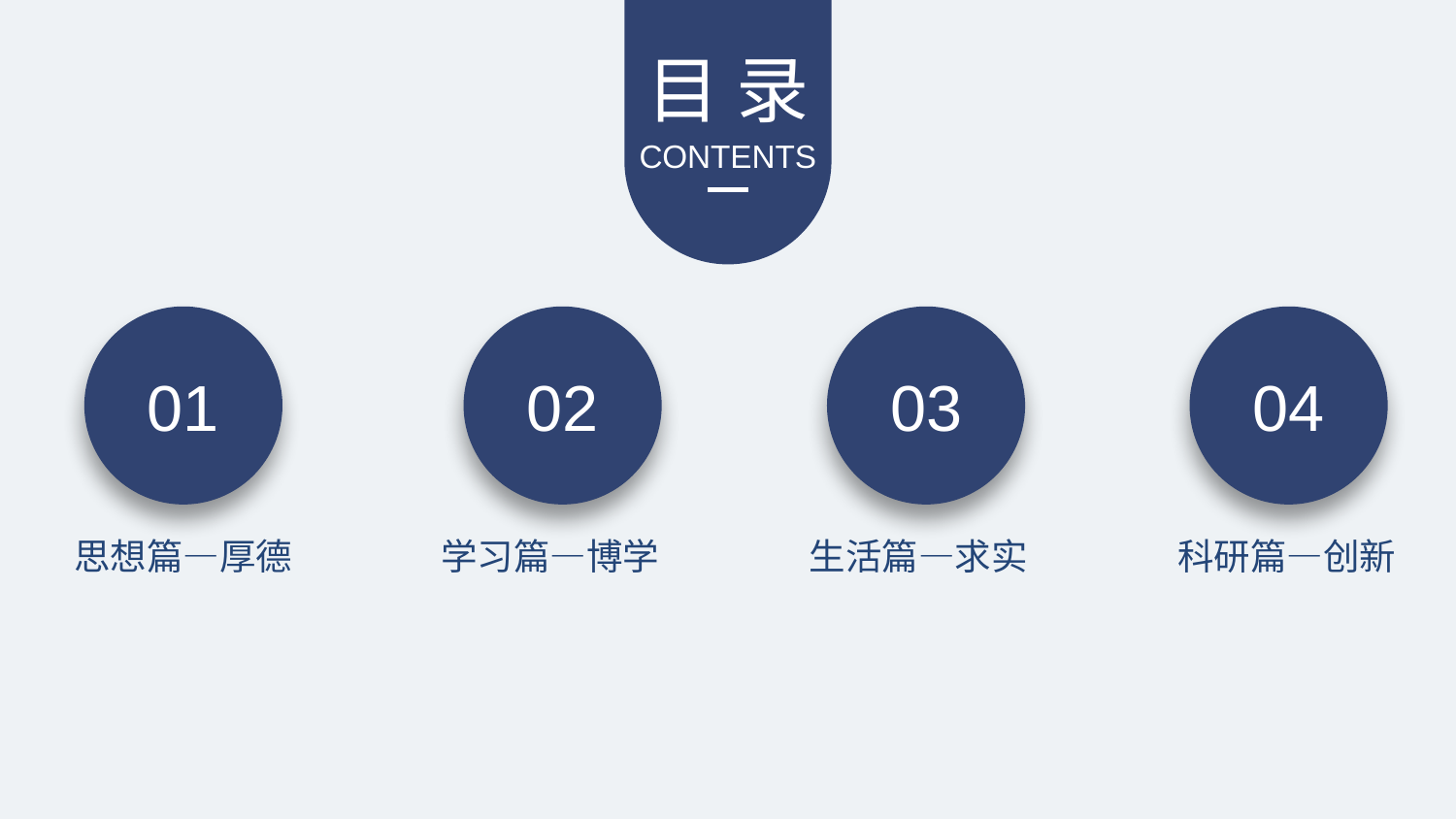

目 录
CONTENTS
01
02
03
04
思想篇—厚德
学习篇—博学
生活篇—求实
科研篇—创新